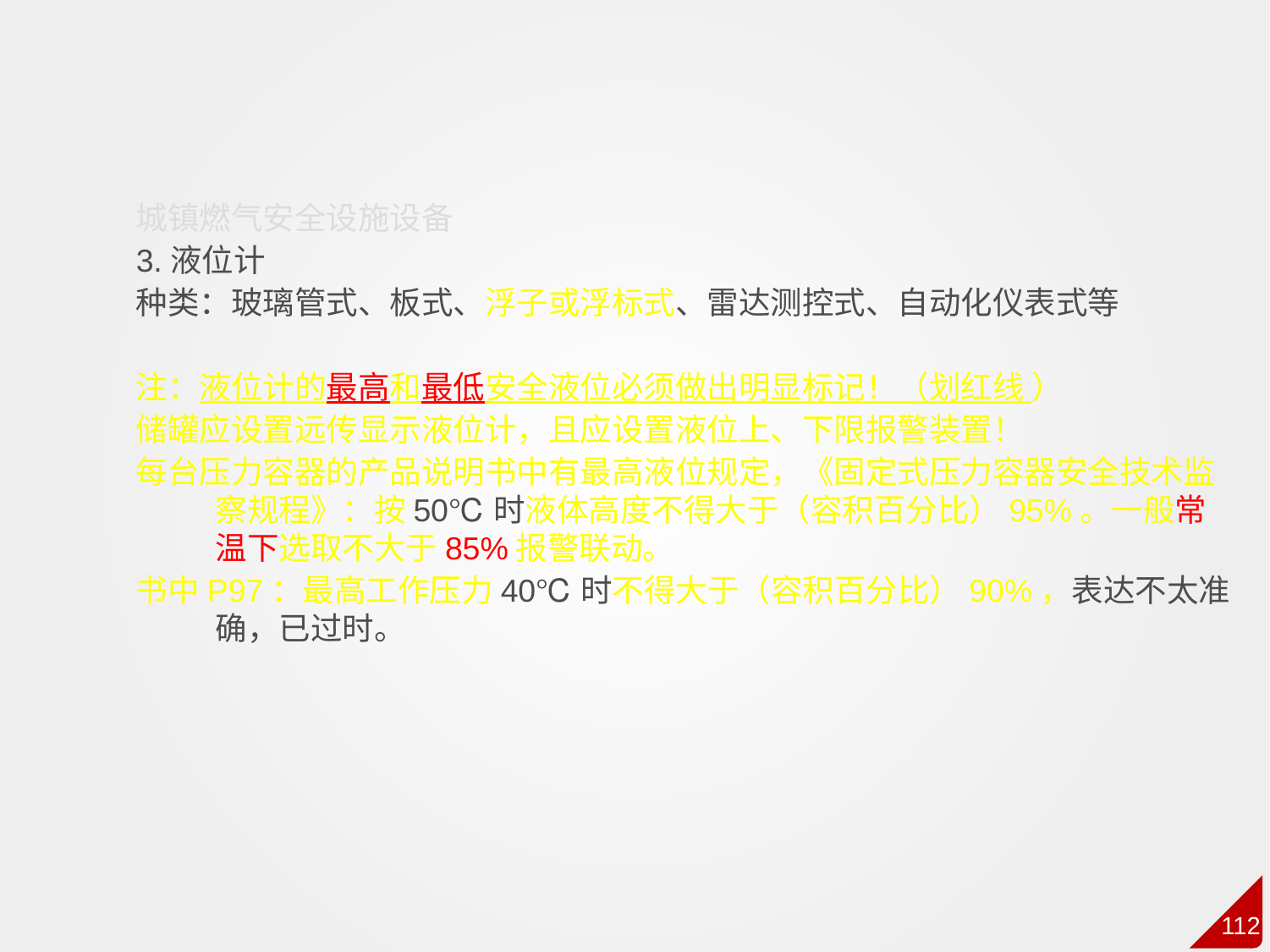

城镇燃气安全设施设备
3.液位计
种类：玻璃管式、板式、浮子或浮标式、雷达测控式、自动化仪表式等

注：液位计的最高和最低安全液位必须做出明显标记！（划红线 ）
储罐应设置远传显示液位计，且应设置液位上、下限报警装置！
每台压力容器的产品说明书中有最高液位规定，《固定式压力容器安全技术监察规程》：按50℃时液体高度不得大于（容积百分比）95%。一般常温下选取不大于85%报警联动。
书中P97：最高工作压力40℃时不得大于（容积百分比）90%，表达不太准确，已过时。